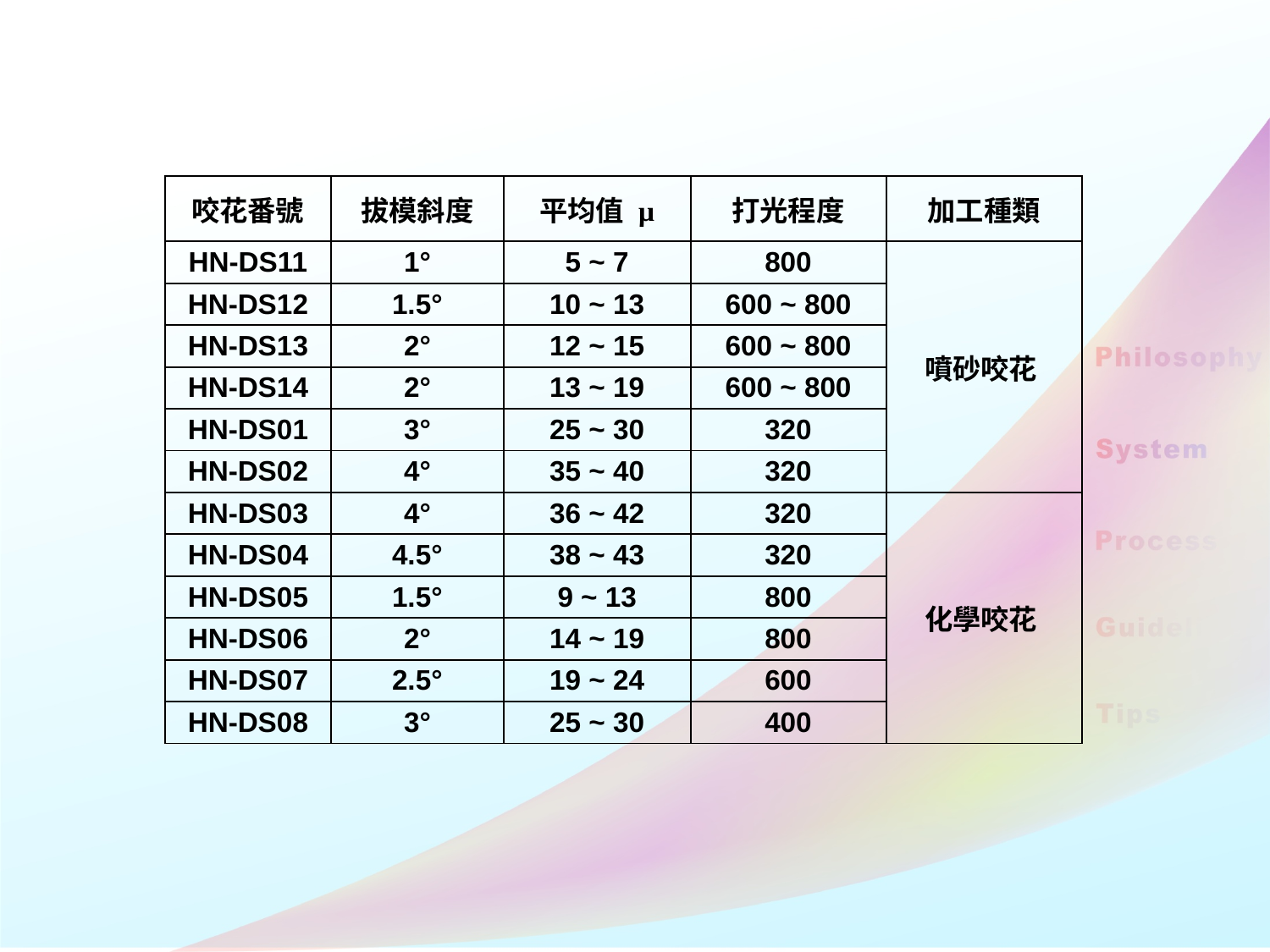

| 咬花番號 | 拔模斜度 | 平均值 μ | 打光程度 | 加工種類 |
| --- | --- | --- | --- | --- |
| HN-DS11 | 1° | 5 ~ 7 | 800 | 噴砂咬花 |
| HN-DS12 | 1.5° | 10 ~ 13 | 600 ~ 800 |  |
| HN-DS13 | 2° | 12 ~ 15 | 600 ~ 800 |  |
| HN-DS14 | 2° | 13 ~ 19 | 600 ~ 800 |  |
| HN-DS01 | 3° | 25 ~ 30 | 320 |  |
| HN-DS02 | 4° | 35 ~ 40 | 320 |  |
| HN-DS03 | 4° | 36 ~ 42 | 320 | 化學咬花 |
| HN-DS04 | 4.5° | 38 ~ 43 | 320 |  |
| HN-DS05 | 1.5° | 9 ~ 13 | 800 |  |
| HN-DS06 | 2° | 14 ~ 19 | 800 |  |
| HN-DS07 | 2.5° | 19 ~ 24 | 600 |  |
| HN-DS08 | 3° | 25 ~ 30 | 400 |  |